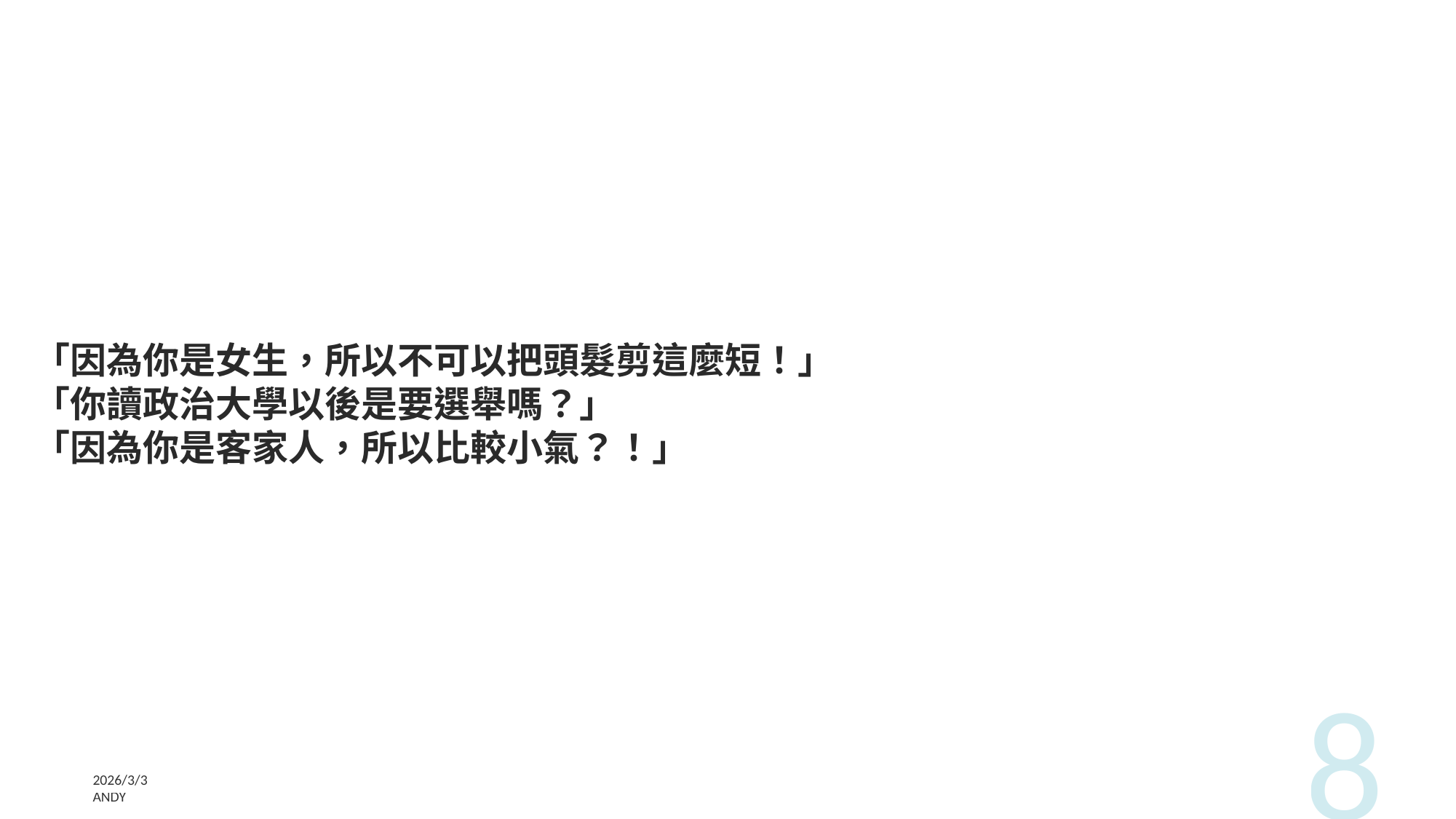

「因為你是女生，所以不可以把頭髮剪這麼短！」
「你讀政治大學以後是要選舉嗎？」
「因為你是客家人，所以比較小氣？！」
8
2026/3/3
Andy